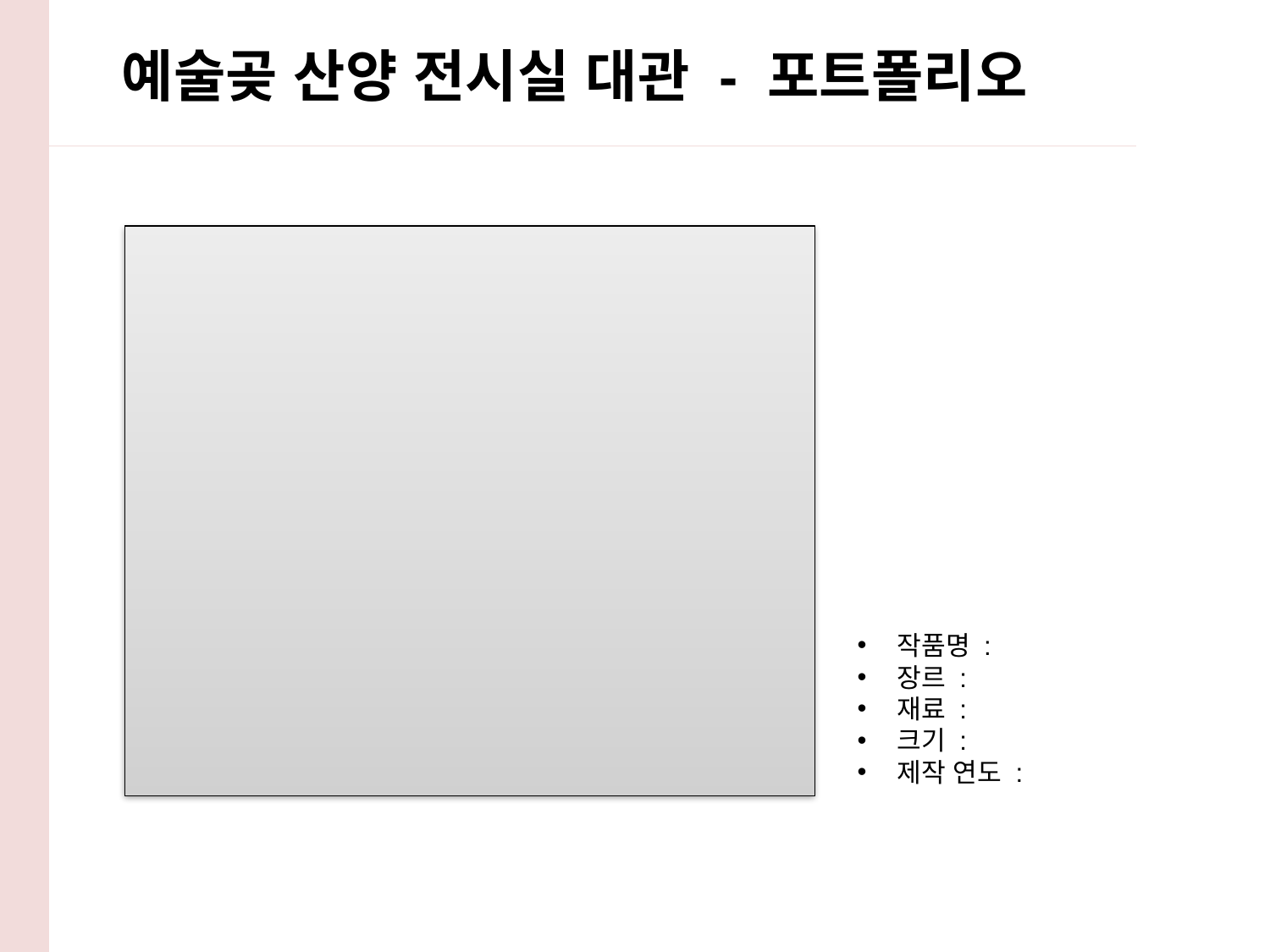

작품명 :
장르 :
재료 :
크기 :
제작 연도 :